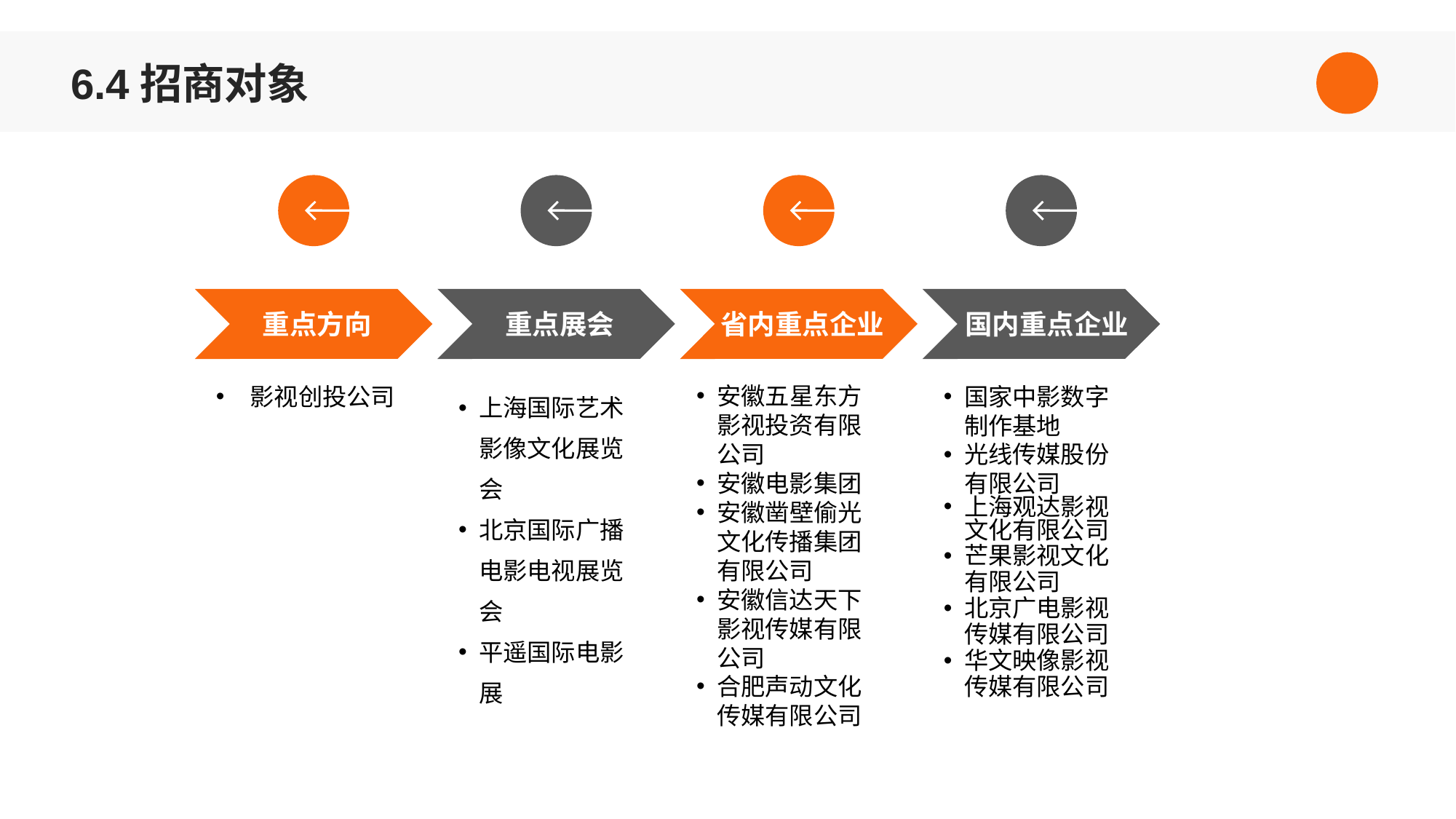

6.4招商对象

重点方向
重点展会
省内重点企业
国内重点企业
安徽五星东方影视投资有限公司
安徽电影集团
安徽凿壁偷光文化传播集团有限公司
安徽信达天下影视传媒有限公司
合肥声动文化传媒有限公司

影视创投公司

上海国际艺术影像文化展览会
北京国际广播电影电视展览会
平遥国际电影展

国家中影数字制作基地
光线传媒股份有限公司
上海观达影视文化有限公司
芒果影视文化有限公司
北京广电影视传媒有限公司
华文映像影视传媒有限公司